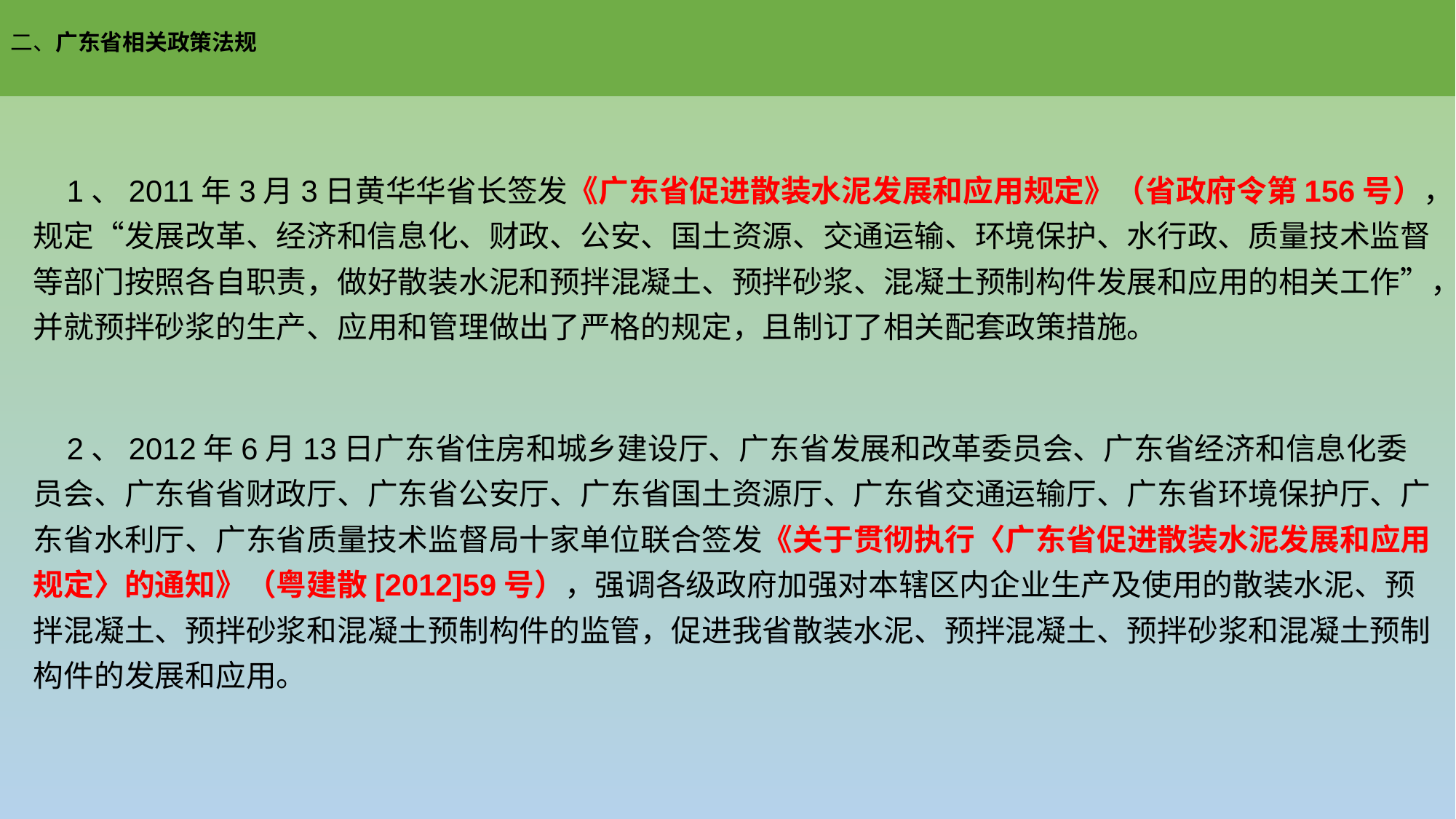

# 二、广东省相关政策法规

    1、2011年3月3日黄华华省长签发《广东省促进散装水泥发展和应用规定》（省政府令第156号），规定“发展改革、经济和信息化、财政、公安、国土资源、交通运输、环境保护、水行政、质量技术监督等部门按照各自职责，做好散装水泥和预拌混凝土、预拌砂浆、混凝土预制构件发展和应用的相关工作”，并就预拌砂浆的生产、应用和管理做出了严格的规定，且制订了相关配套政策措施。

    2、2012年6月13日广东省住房和城乡建设厅、广东省发展和改革委员会、广东省经济和信息化委员会、广东省省财政厅、广东省公安厅、广东省国土资源厅、广东省交通运输厅、广东省环境保护厅、广东省水利厅、广东省质量技术监督局十家单位联合签发《关于贯彻执行〈广东省促进散装水泥发展和应用规定〉的通知》（粤建散[2012]59号），强调各级政府加强对本辖区内企业生产及使用的散装水泥、预拌混凝土、预拌砂浆和混凝土预制构件的监管，促进我省散装水泥、预拌混凝土、预拌砂浆和混凝土预制构件的发展和应用。